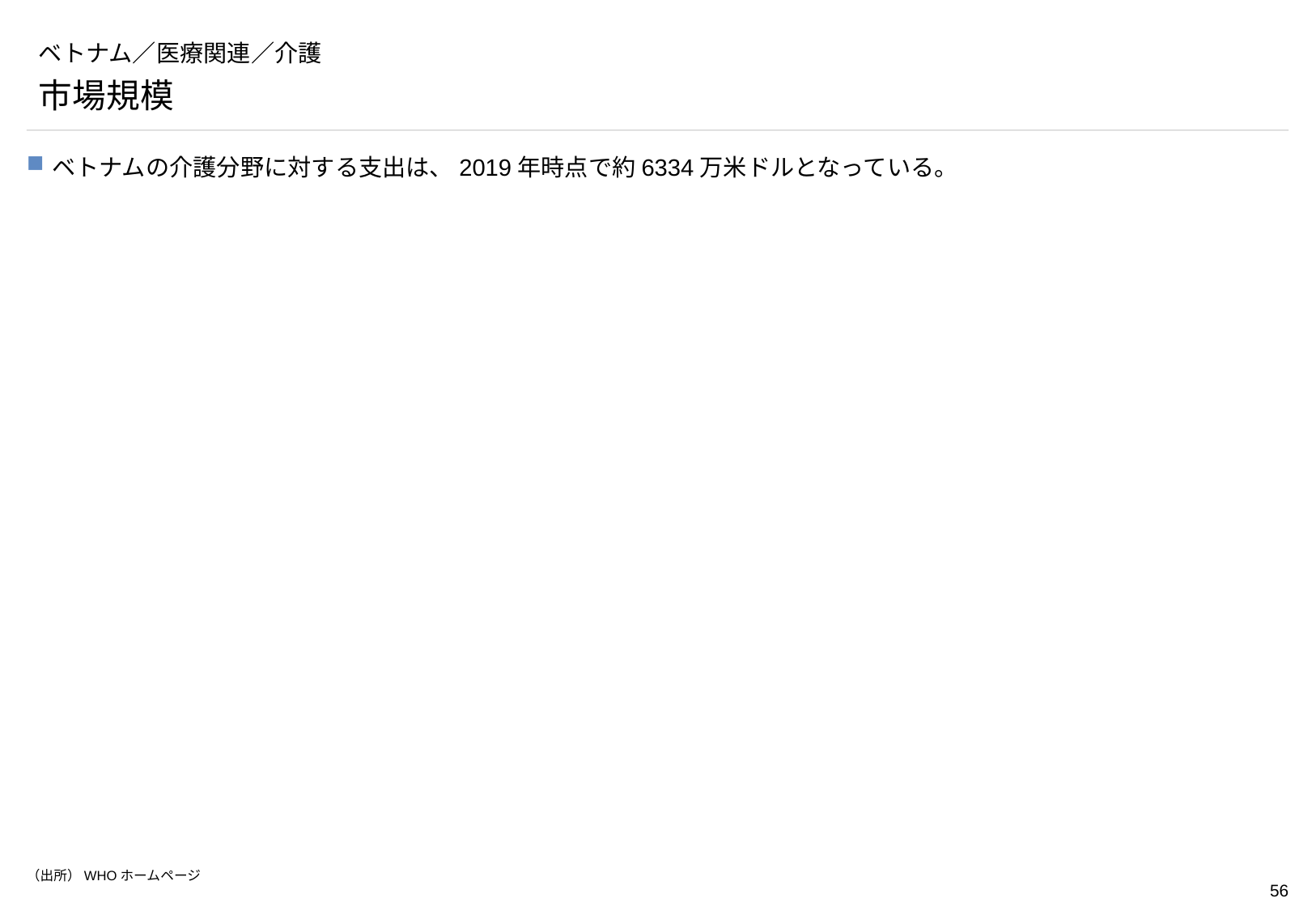

# ベトナム／医療関連／介護
市場規模
ベトナムの介護分野に対する支出は、2019年時点で約6334万米ドルとなっている。
（出所）WHOホームページ